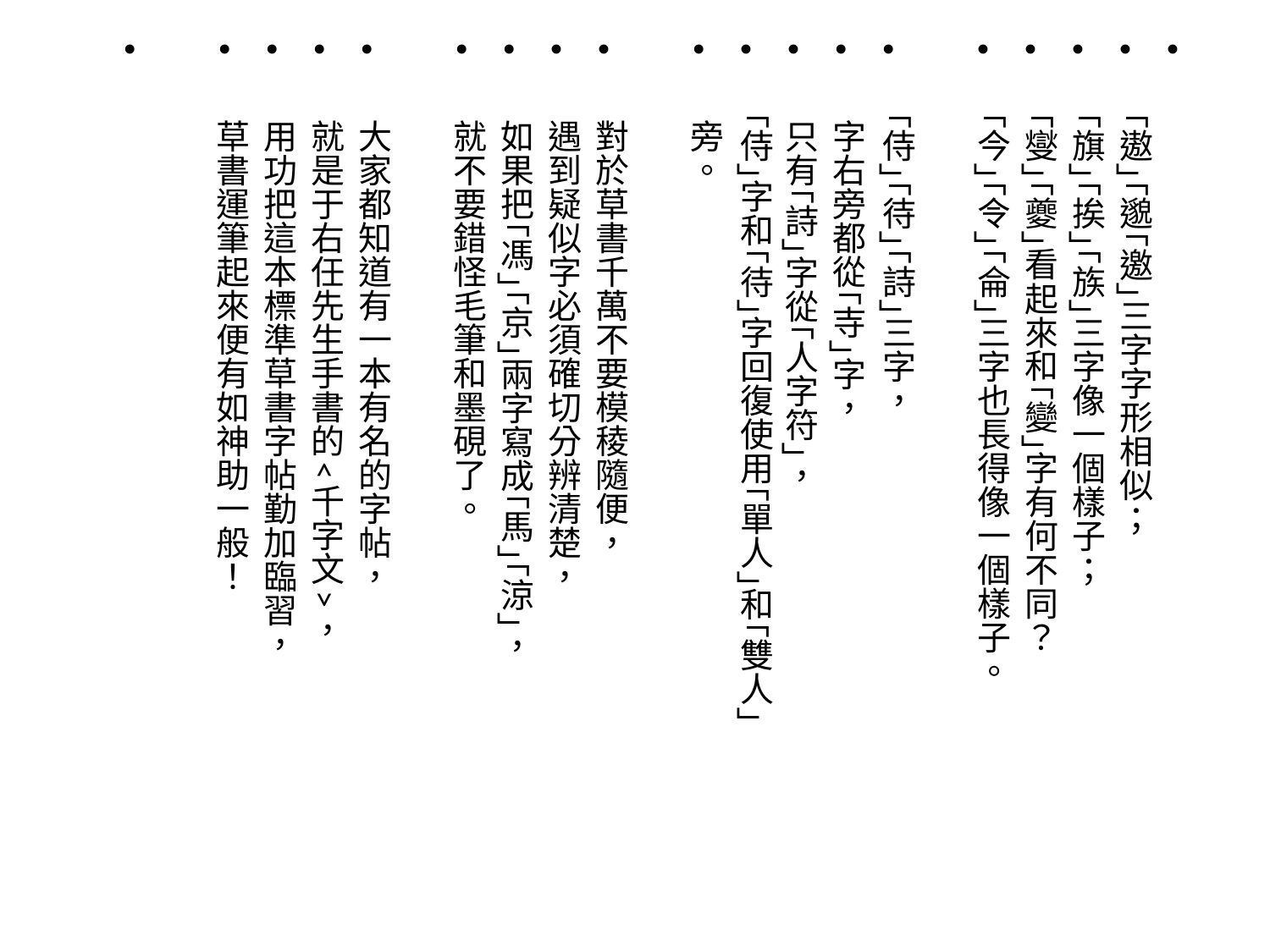

｢遨｣｢邈｢邀｣三字字形相似；
  ｢旗｣｢挨｣｢族｣三字像一個樣子；
  ｢燮｣｢夔｣看起來和｢變｣字有何不同？
  ｢今｣｢令｣｢侖｣三字也長得像一個樣子。

  ｢侍｣｢待｣｢詩｣三字，
   字右旁都從｢寺｣字，
   只有｢詩｣字從｢人字符｣，
  ｢侍｣字和｢待｣字回復使用｢單人｣和｢雙人｣
   旁。

   對於草書千萬不要模稜隨便，
   遇到疑似字必須確切分辨清楚，
   如果把｢馮｣｢京｣兩字寫成｢馬｣｢涼｣，
   就不要錯怪毛筆和墨硯了。

   大家都知道有一本有名的字帖，
   就是于右任先生手書的<千字文>，
   用功把這本標準草書字帖勤加臨習，
   草書運筆起來便有如神助一般！

#